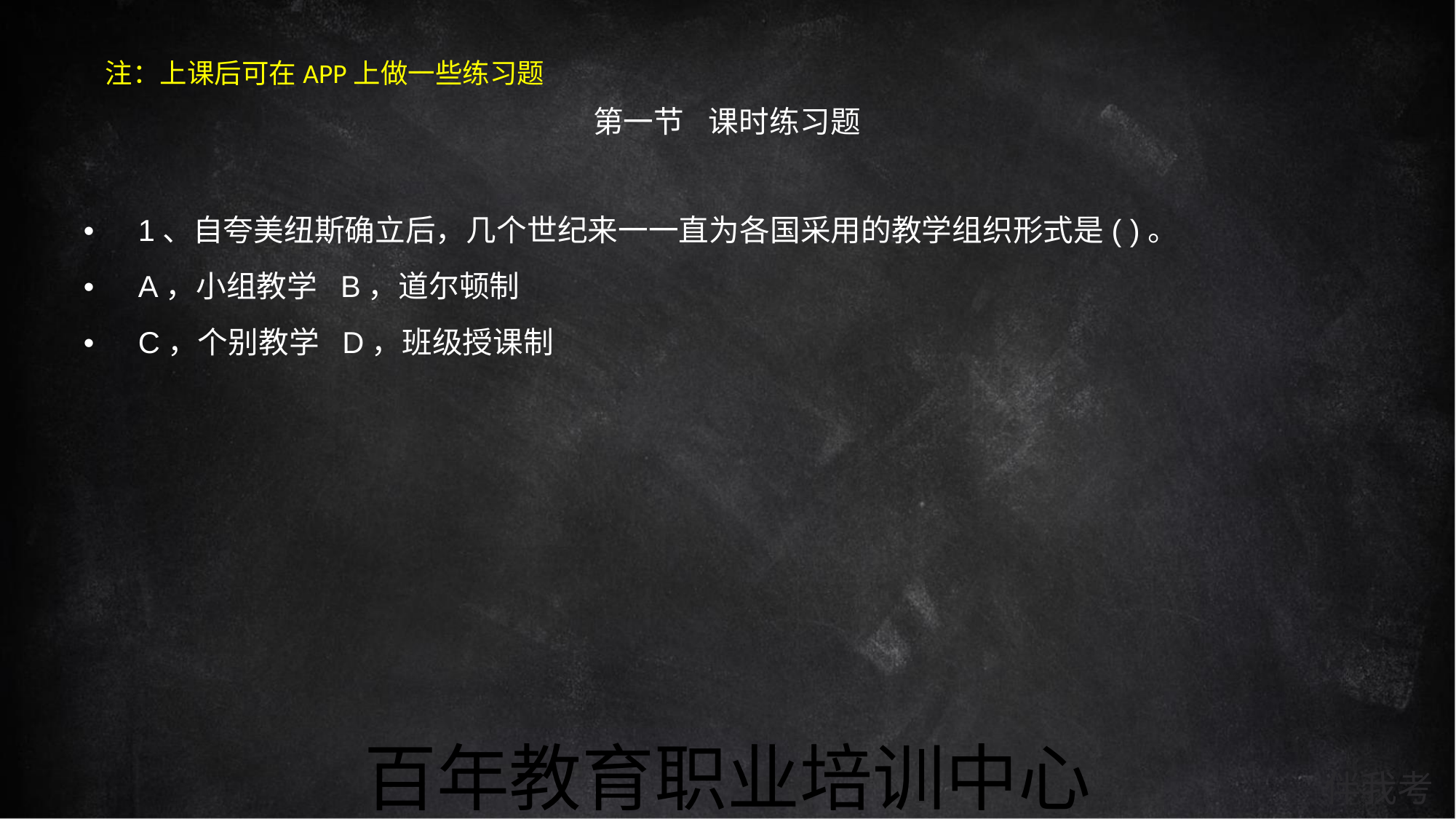

注：上课后可在APP上做一些练习题
第一节 课时练习题
• 1、自夸美纽斯确立后，几个世纪来一一直为各国采用的教学组织形式是( )。
• A，小组教学 B，道尔顿制
• C，个别教学 D，班级授课制
百年教育职业培训中心
伴我考